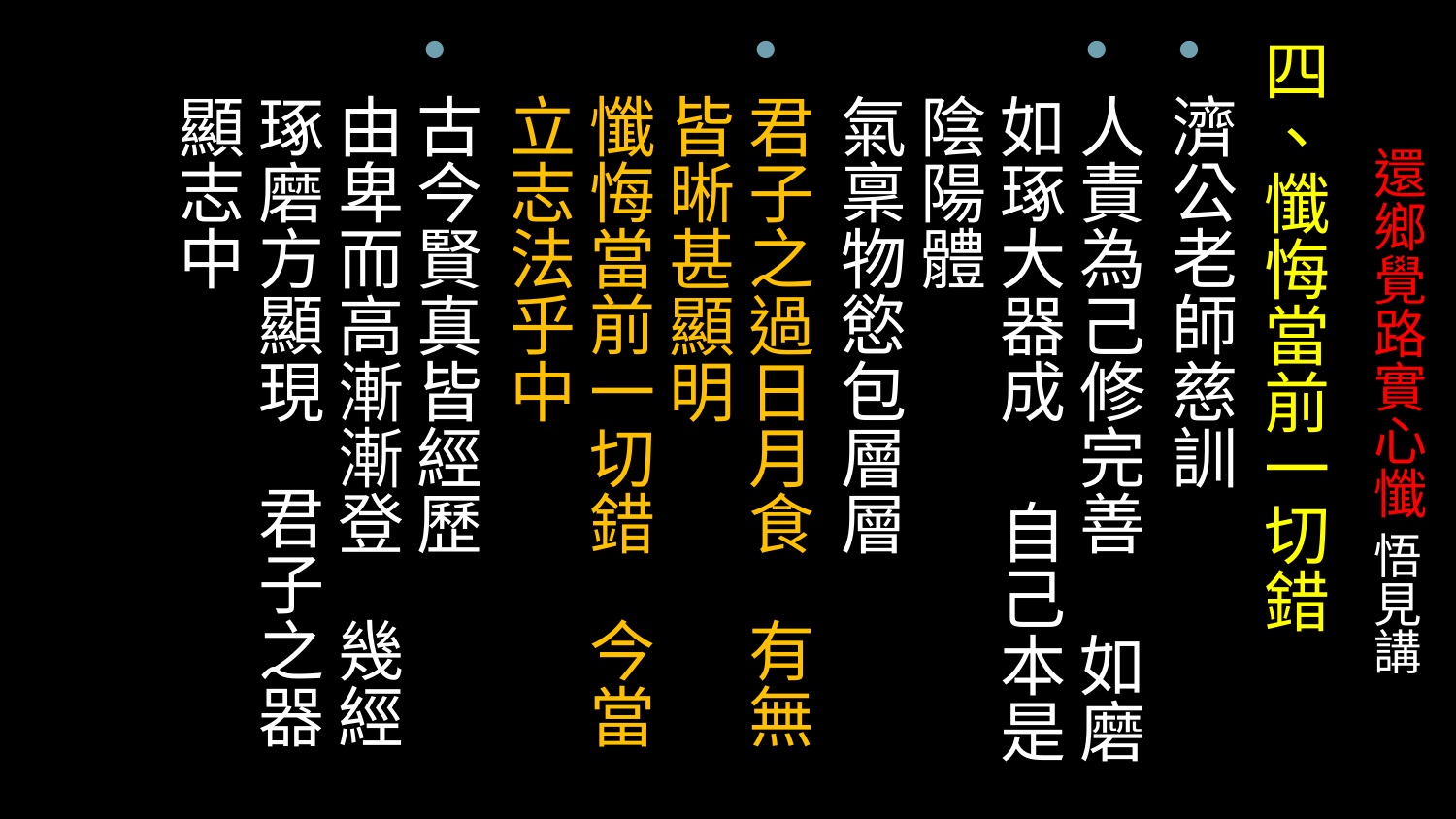

四、懺悔當前一切錯
濟公老師慈訓
人責為己修完善     如磨如琢大器成     自己本是陰陽體
氣稟物慾包層層
君子之過日月食    有無皆晰甚顯明
懺悔當前一切錯    今當立志法乎中
古今賢真皆經歷
由卑而高漸漸登    幾經琢磨方顯現    君子之器顯志中

# 還鄉覺路實心懺 悟見講